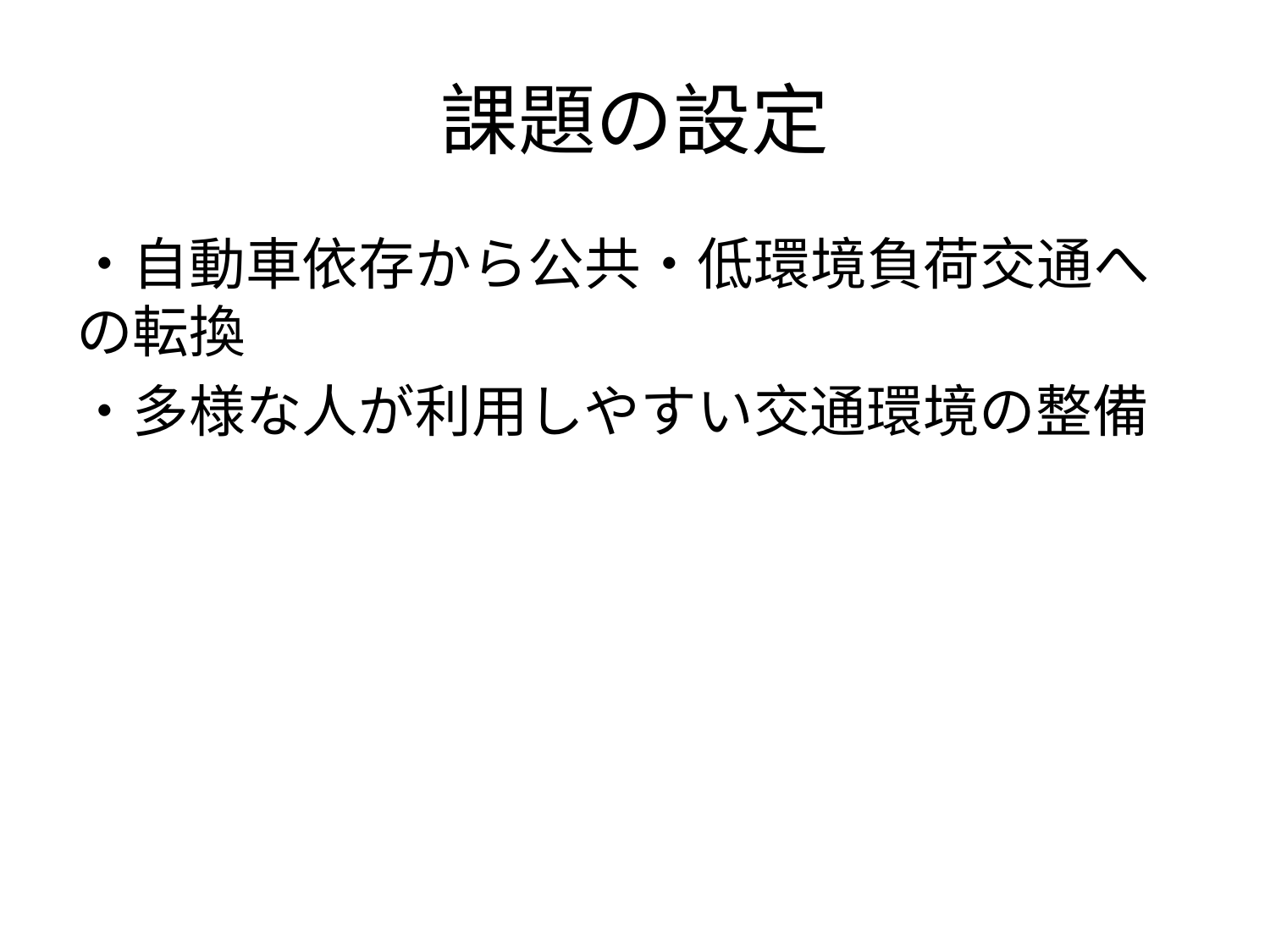

# 課題の設定
・自動車依存から公共・低環境負荷交通への転換
・多様な人が利用しやすい交通環境の整備